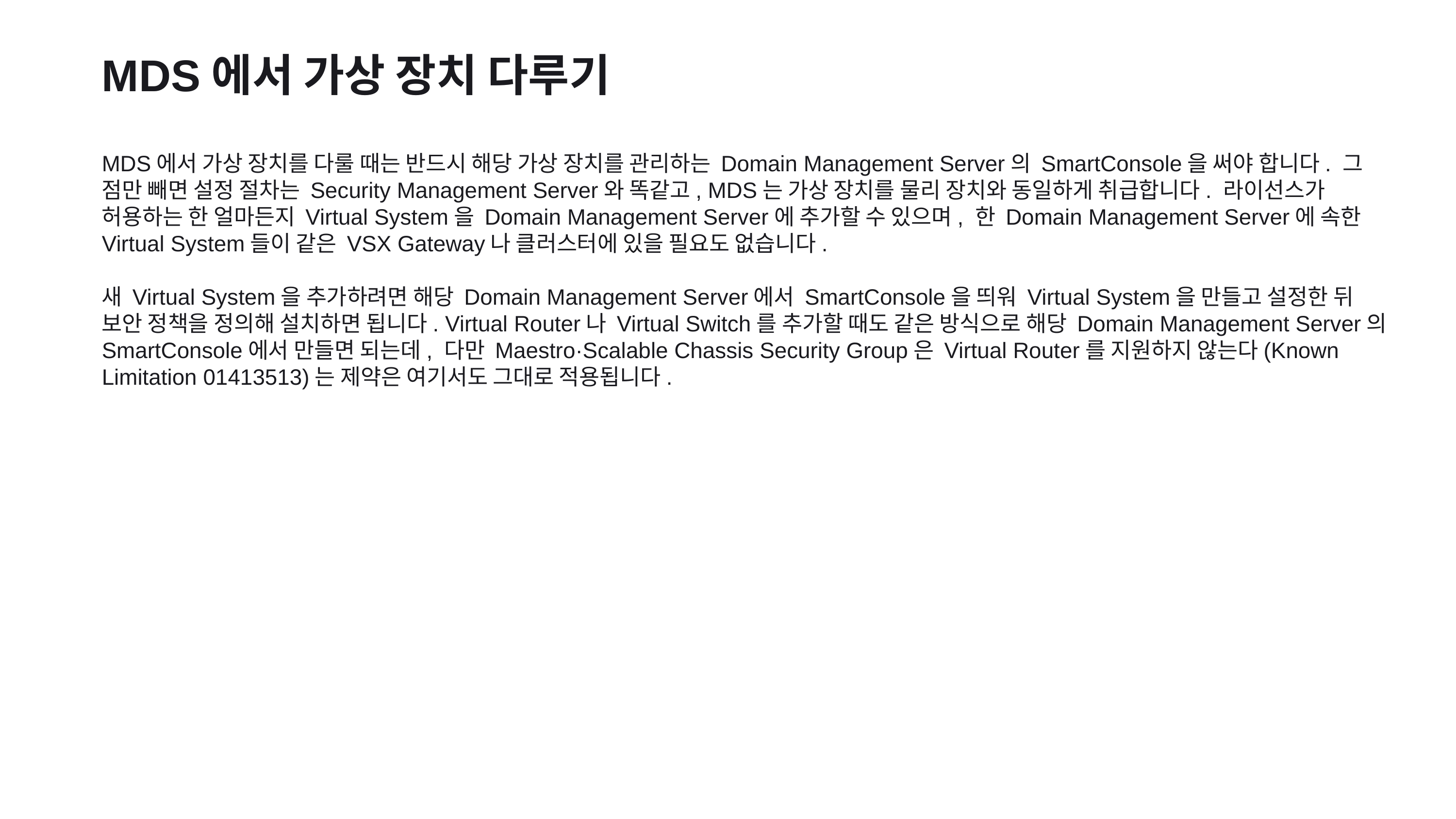

MDS에서 가상 장치 다루기
MDS에서 가상 장치를 다룰 때는 반드시 해당 가상 장치를 관리하는 Domain Management Server의 SmartConsole을 써야 합니다. 그 점만 빼면 설정 절차는 Security Management Server와 똑같고, MDS는 가상 장치를 물리 장치와 동일하게 취급합니다. 라이선스가 허용하는 한 얼마든지 Virtual System을 Domain Management Server에 추가할 수 있으며, 한 Domain Management Server에 속한 Virtual System들이 같은 VSX Gateway나 클러스터에 있을 필요도 없습니다.

새 Virtual System을 추가하려면 해당 Domain Management Server에서 SmartConsole을 띄워 Virtual System을 만들고 설정한 뒤 보안 정책을 정의해 설치하면 됩니다. Virtual Router나 Virtual Switch를 추가할 때도 같은 방식으로 해당 Domain Management Server의 SmartConsole에서 만들면 되는데, 다만 Maestro·Scalable Chassis Security Group은 Virtual Router를 지원하지 않는다(Known Limitation 01413513)는 제약은 여기서도 그대로 적용됩니다.